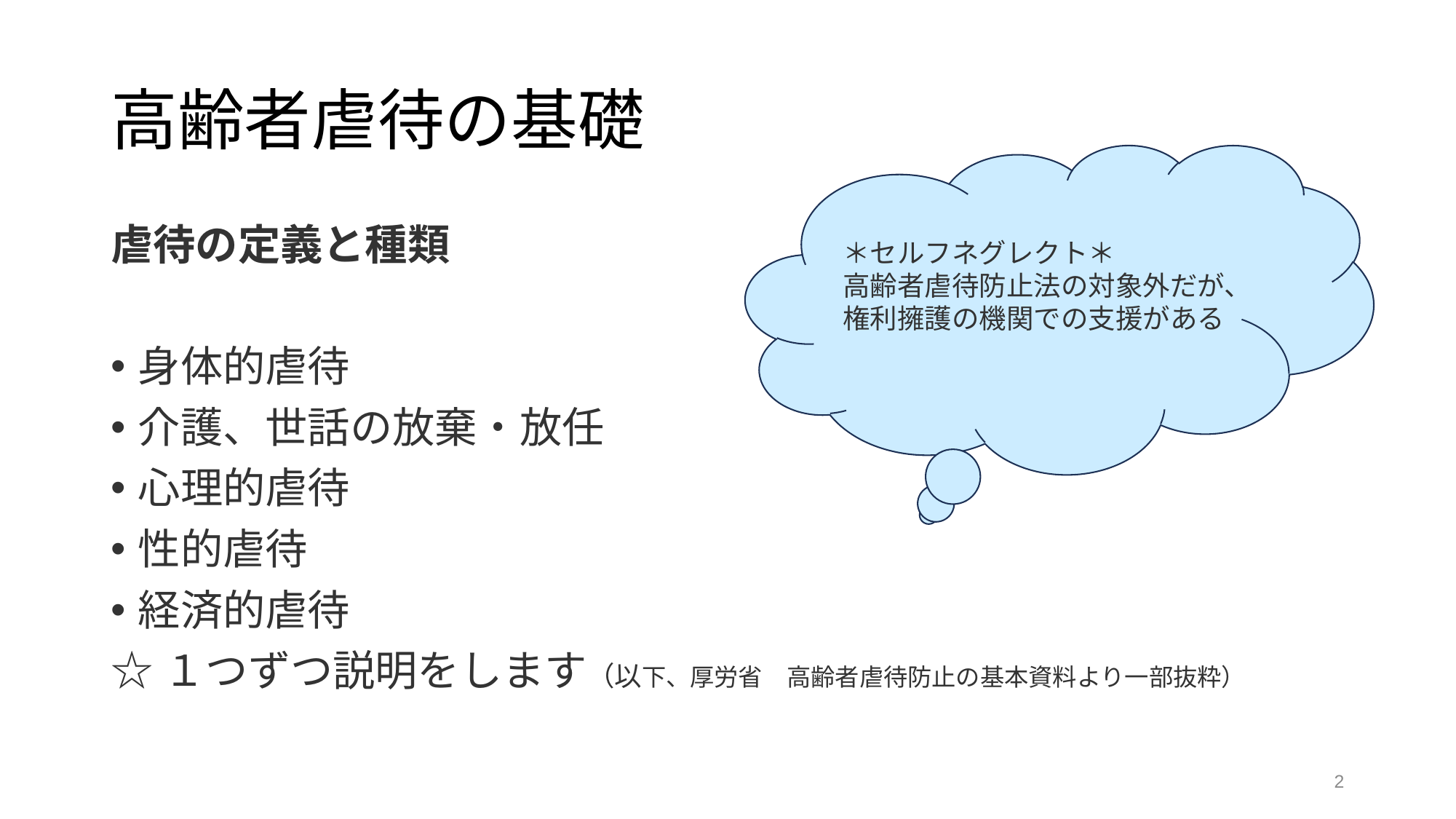

# 高齢者虐待の基礎
＊セルフネグレクト＊
高齢者虐待防止法の対象外だが、権利擁護の機関での支援がある

虐待の定義と種類

身体的虐待
介護、世話の放棄・放任
心理的虐待
性的虐待
経済的虐待
☆１つずつ説明をします（以下、厚労省　高齢者虐待防止の基本資料より一部抜粋）

2